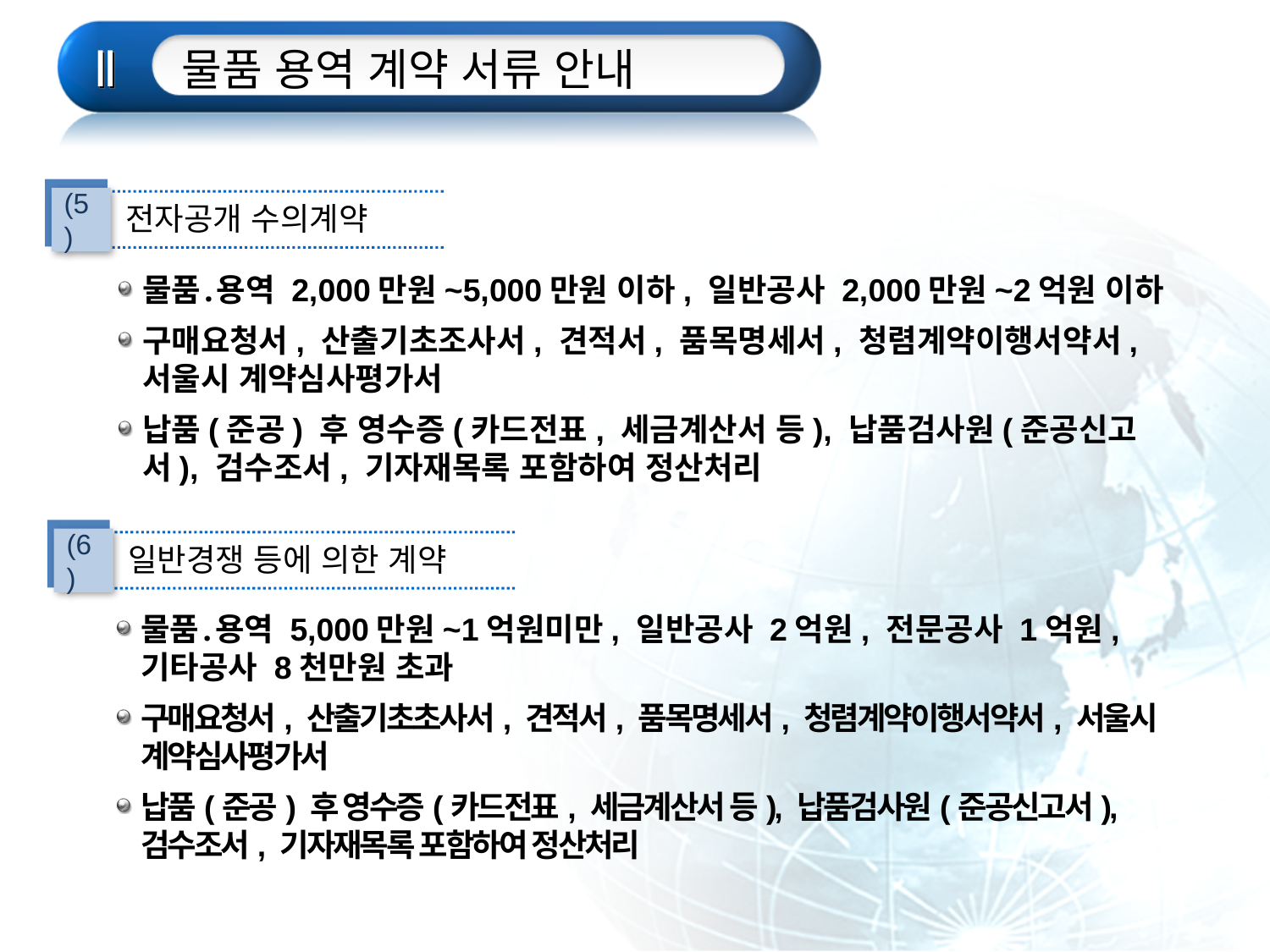

Ⅱ
물품 용역 계약 서류 안내
2. 입찰

(5)

(6)

전자공개 수의계약
물품․용역 2,000만원~5,000만원 이하, 일반공사 2,000만원~2억원 이하
구매요청서, 산출기초조사서, 견적서, 품목명세서, 청렴계약이행서약서, 서울시 계약심사평가서
납품(준공) 후 영수증(카드전표, 세금계산서 등), 납품검사원(준공신고서), 검수조서, 기자재목록 포함하여 정산처리
일반경쟁 등에 의한 계약
물품․용역 5,000만원~1억원미만, 일반공사 2억원, 전문공사 1억원, 기타공사 8천만원 초과
구매요청서, 산출기초초사서, 견적서, 품목명세서, 청렴계약이행서약서, 서울시 계약심사평가서
납품(준공) 후 영수증(카드전표, 세금계산서 등), 납품검사원(준공신고서), 검수조서, 기자재목록 포함하여 정산처리